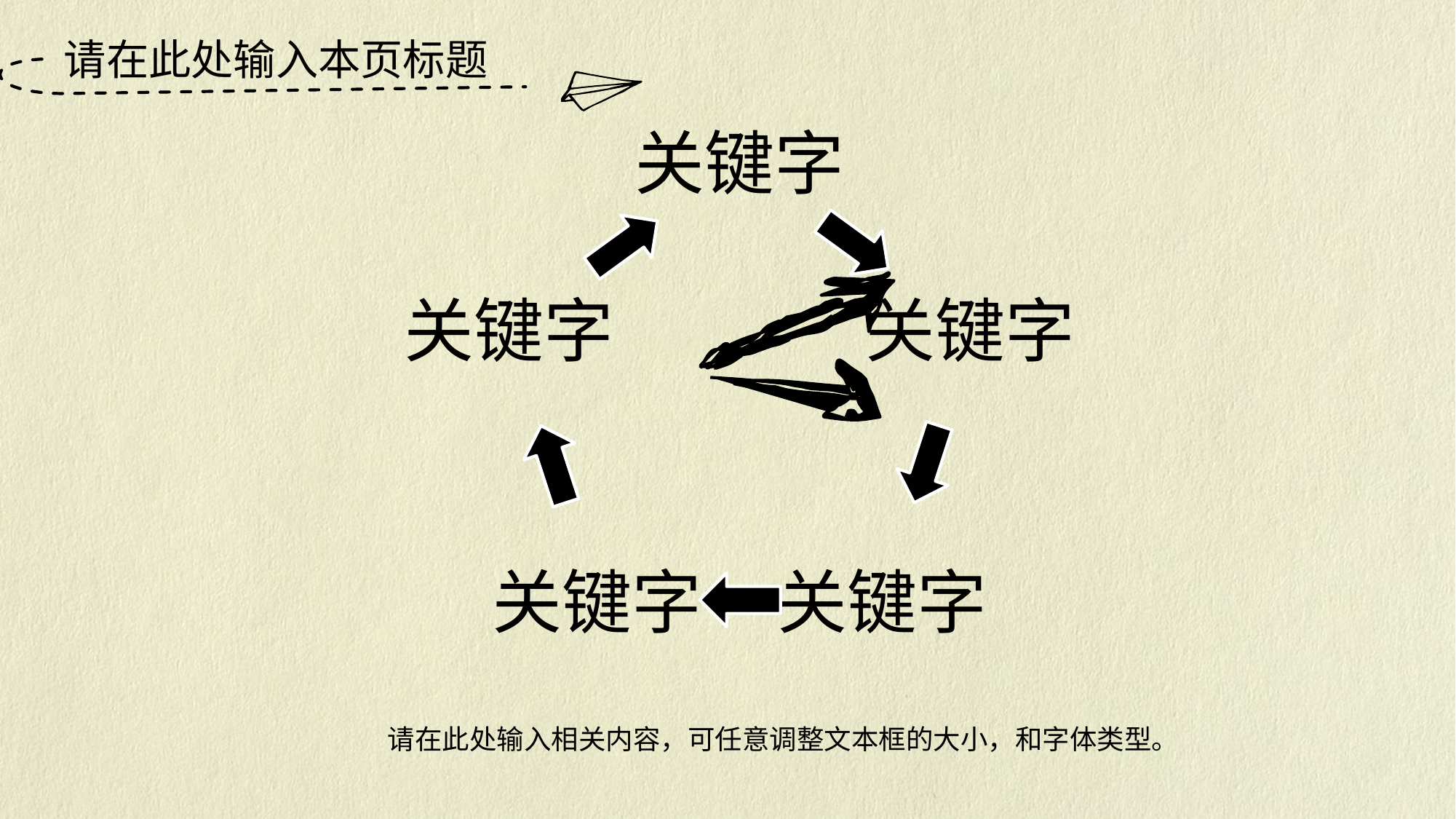

请在此处输入本页标题

关键字
关键字
关键字
关键字
关键字

请在此处输入相关内容，可任意调整文本框的大小，和字体类型。